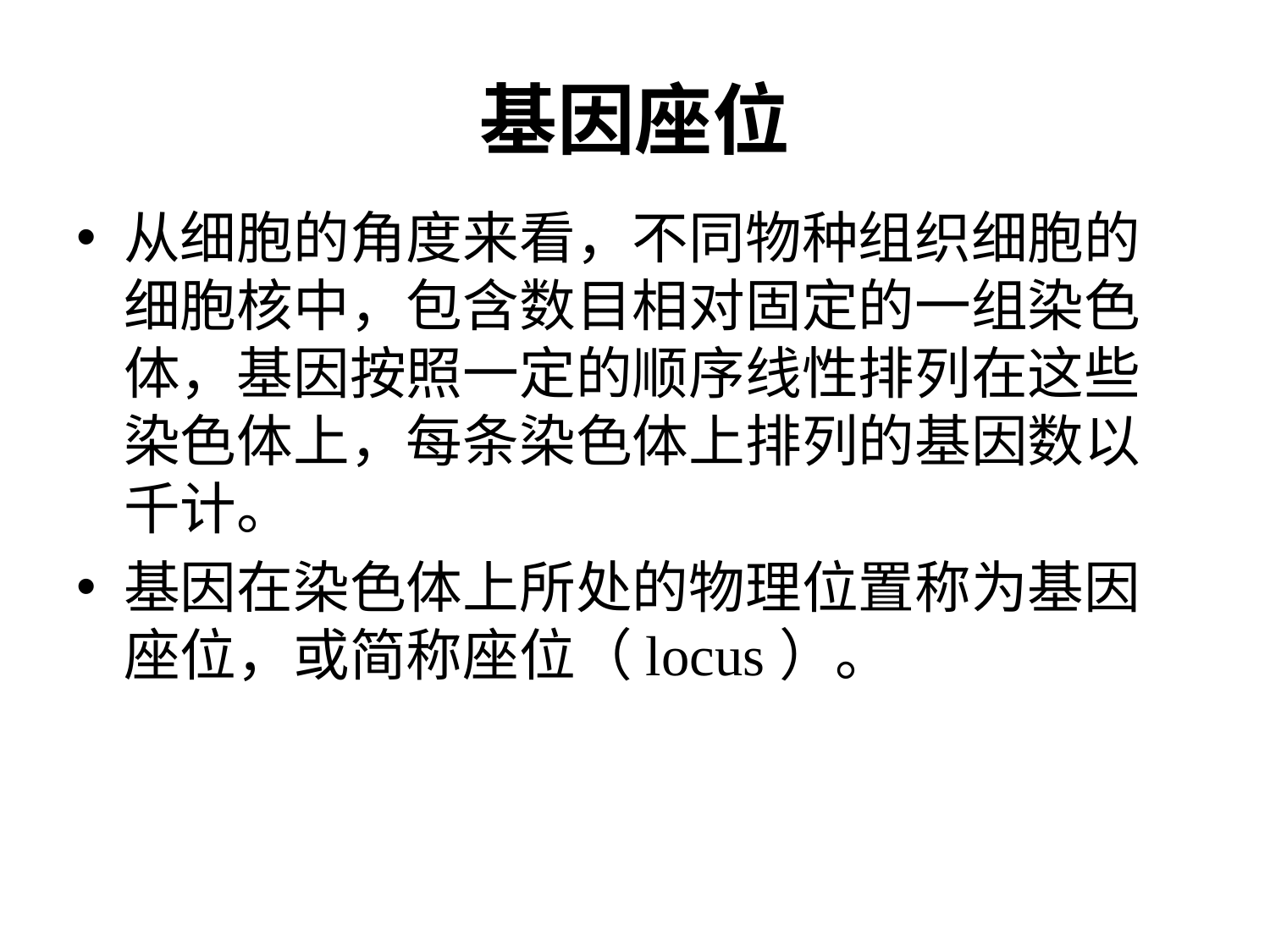

# 基因座位
从细胞的角度来看，不同物种组织细胞的细胞核中，包含数目相对固定的一组染色体，基因按照一定的顺序线性排列在这些染色体上，每条染色体上排列的基因数以千计。
基因在染色体上所处的物理位置称为基因座位，或简称座位（locus）。